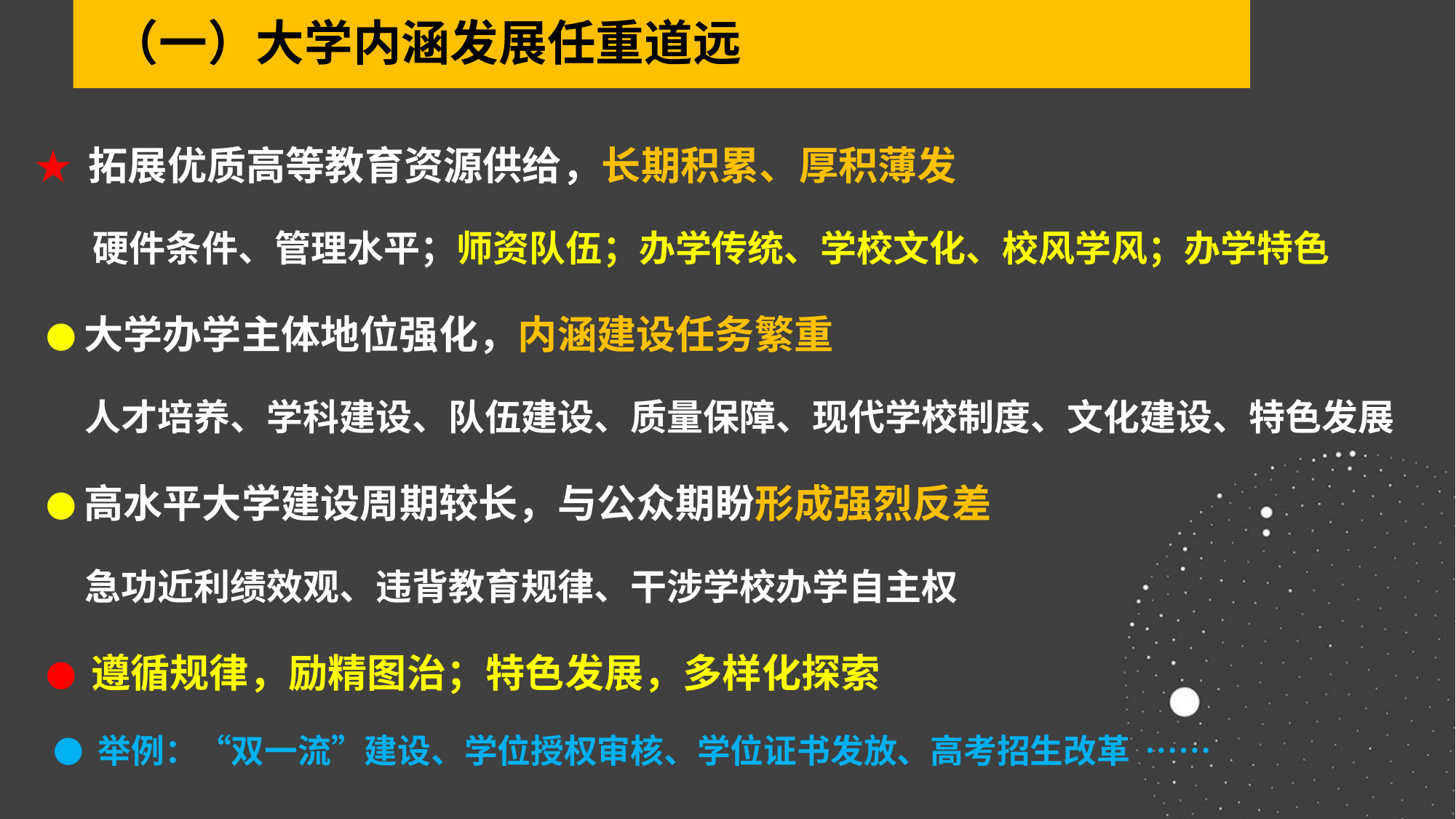

（一）大学内涵发展任重道远
  ★ 拓展优质高等教育资源供给，长期积累、厚积薄发
        硬件条件、管理水平；师资队伍；办学传统、学校文化、校风学风；办学特色
    ● 大学办学主体地位强化，内涵建设任务繁重
        人才培养、学科建设、队伍建设、质量保障、现代学校制度、文化建设、特色发展
    ● 高水平大学建设周期较长，与公众期盼形成强烈反差
        急功近利绩效观、违背教育规律、干涉学校办学自主权
    ● 遵循规律，励精图治；特色发展，多样化探索
     ● 举例：“双一流”建设、学位授权审核、学位证书发放、高考招生改革  ……